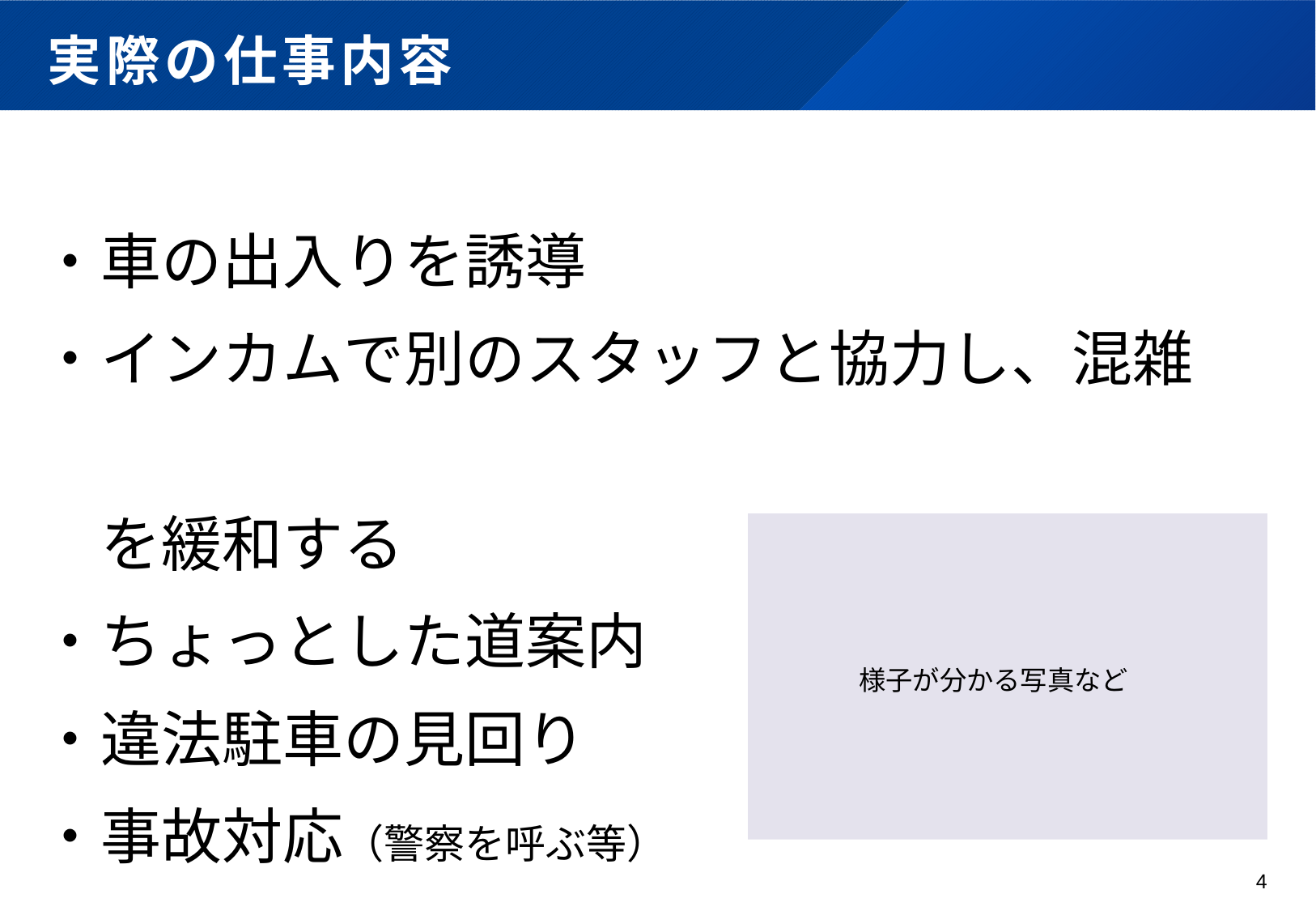

# 実際の仕事内容
・車の出入りを誘導
・インカムで別のスタッフと協力し、混雑
　を緩和する
・ちょっとした道案内
・違法駐車の見回り
・事故対応（警察を呼ぶ等）

様子が分かる写真など
4